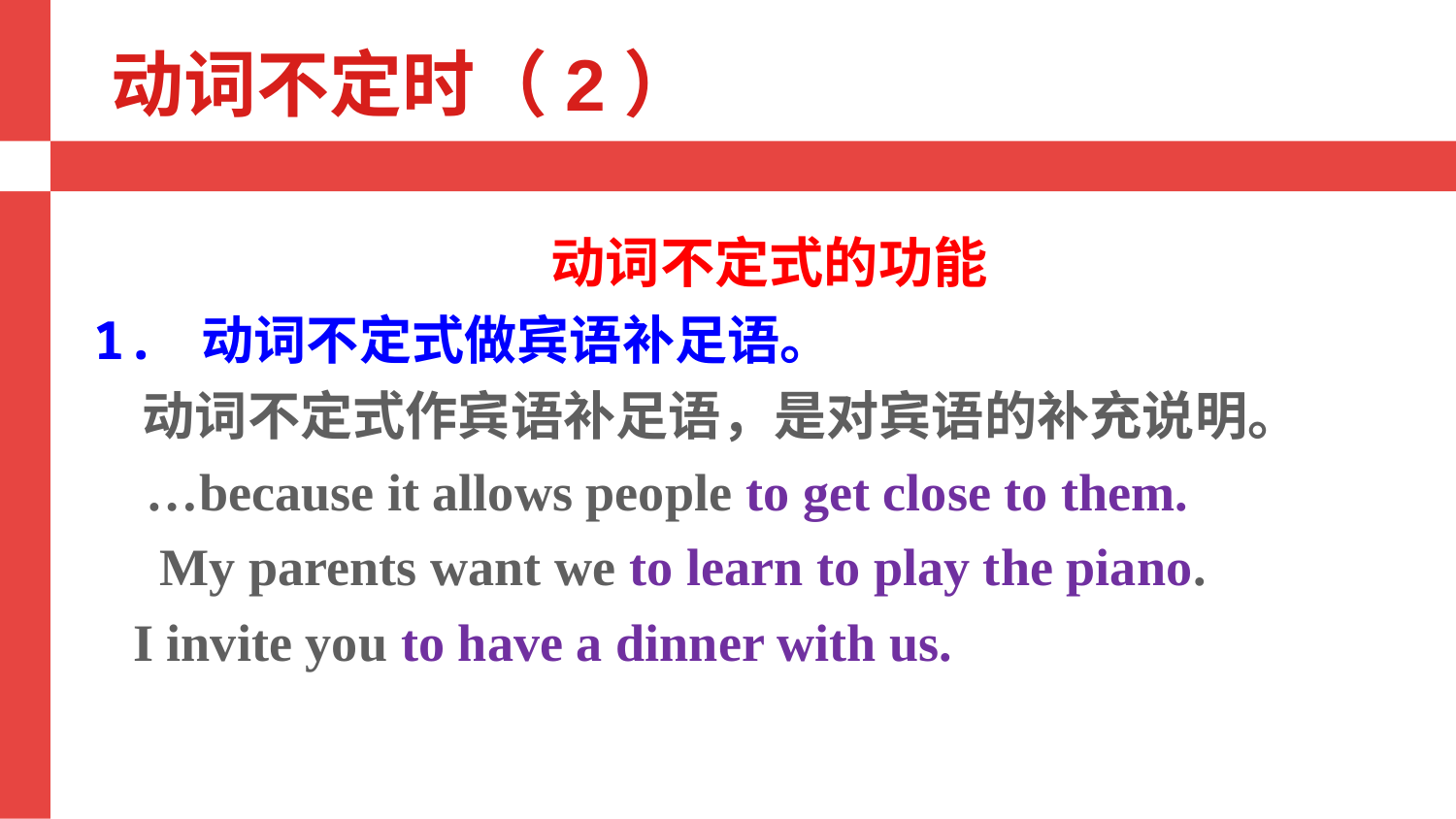

动词不定时（2）
  动词不定式的功能
1. 动词不定式做宾语补足语。
   动词不定式作宾语补足语，是对宾语的补充说明。
    …because it allows people to get close to them.
     My parents want we to learn to play the piano.
   I invite you to have a dinner with us.